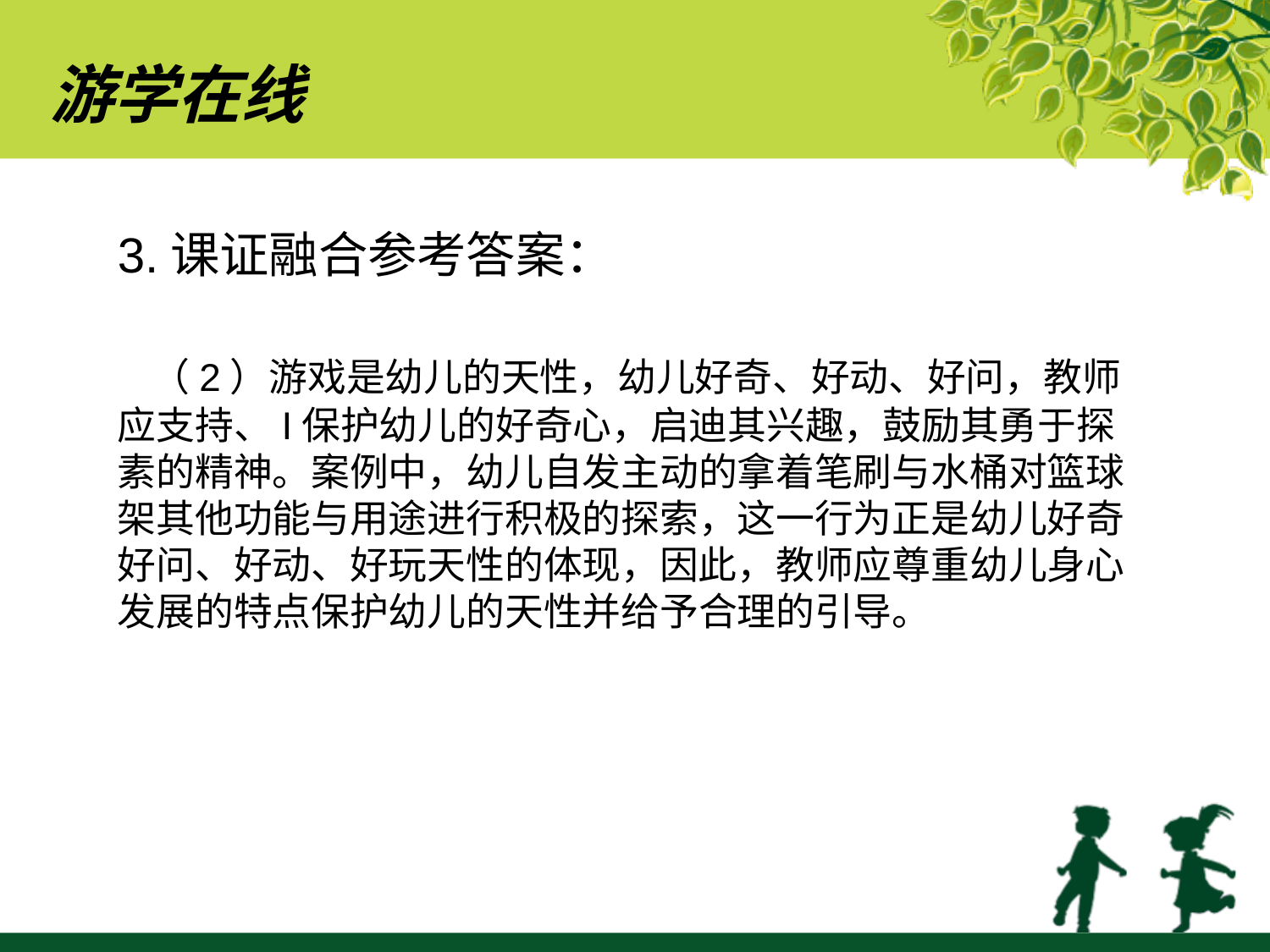

游学在线
3.课证融合参考答案：

  （2）游戏是幼儿的天性，幼儿好奇、好动、好问，教师应支持、I保护幼儿的好奇心，启迪其兴趣，鼓励其勇于探素的精神。案例中，幼儿自发主动的拿着笔刷与水桶对篮球架其他功能与用途进行积极的探索，这一行为正是幼儿好奇好问、好动、好玩天性的体现，因此，教师应尊重幼儿身心发展的特点保护幼儿的天性并给予合理的引导。